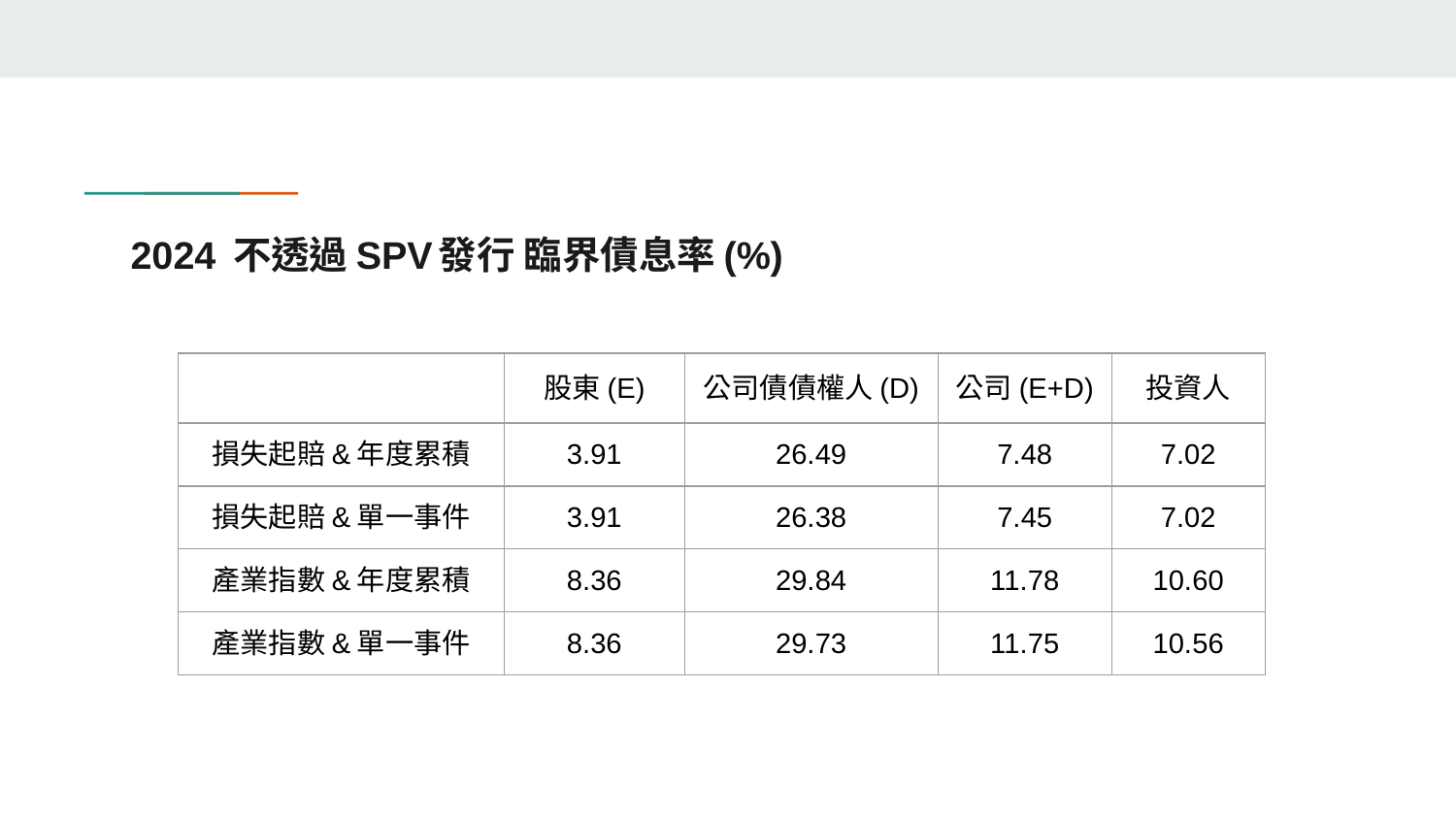

# 2024 不透過SPV發行 臨界債息率(%)

|  | 股東(E) | 公司債債權人(D) | 公司(E+D) | 投資人 |
| --- | --- | --- | --- | --- |
| 損失起賠&年度累積 | 3.91 | 26.49 | 7.48 | 7.02 |
| 損失起賠&單一事件 | 3.91 | 26.38 | 7.45 | 7.02 |
| 產業指數&年度累積 | 8.36 | 29.84 | 11.78 | 10.60 |
| 產業指數&單一事件 | 8.36 | 29.73 | 11.75 | 10.56 |